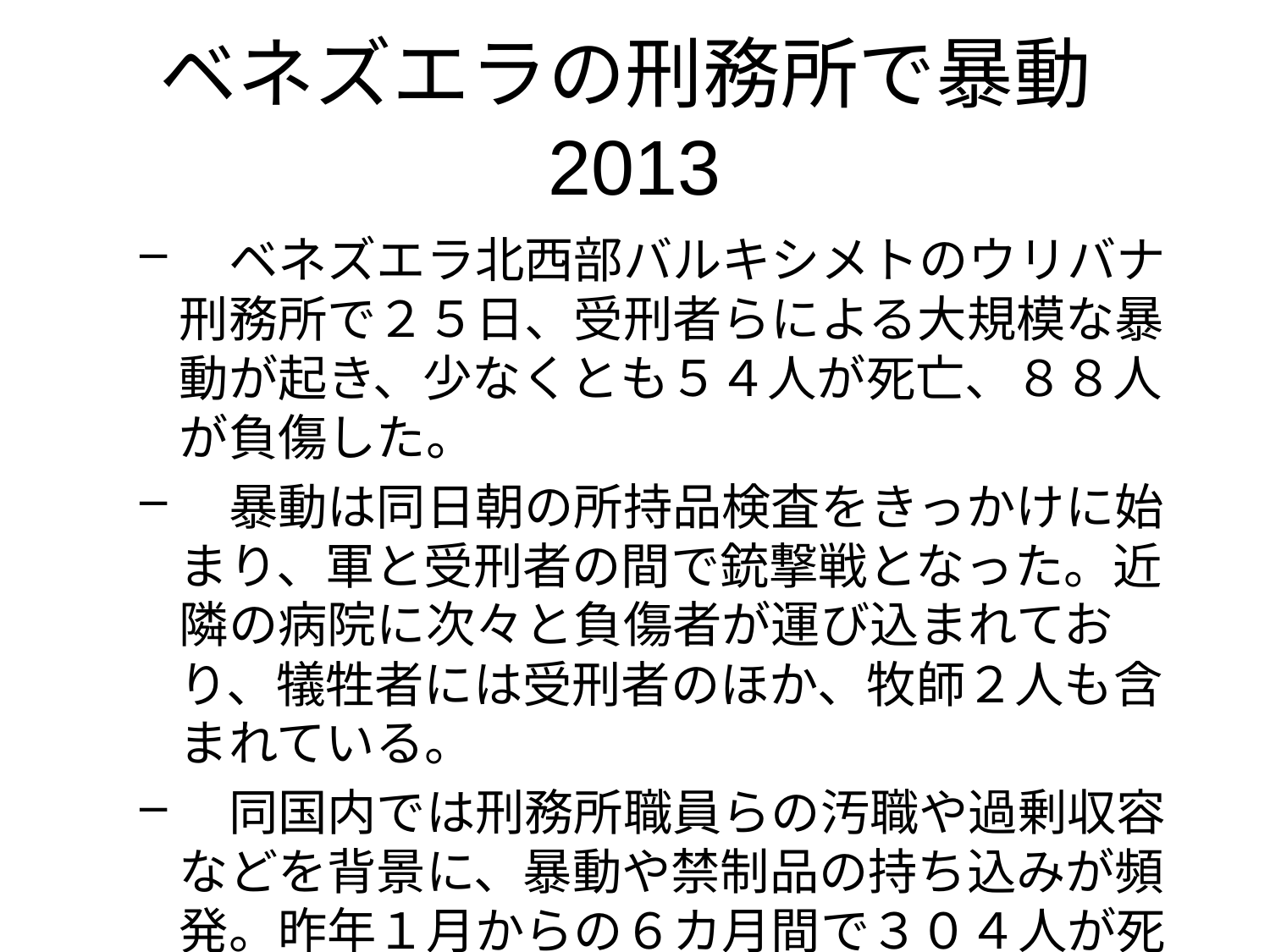

# ベネズエラの刑務所で暴動2013
　ベネズエラ北西部バルキシメトのウリバナ刑務所で２５日、受刑者らによる大規模な暴動が起き、少なくとも５４人が死亡、８８人が負傷した。
　暴動は同日朝の所持品検査をきっかけに始まり、軍と受刑者の間で銃撃戦となった。近隣の病院に次々と負傷者が運び込まれており、犠牲者には受刑者のほか、牧師２人も含まれている。
　同国内では刑務所職員らの汚職や過剰収容などを背景に、暴動や禁制品の持ち込みが頻発。昨年１月からの６カ月間で３０４人が死亡。